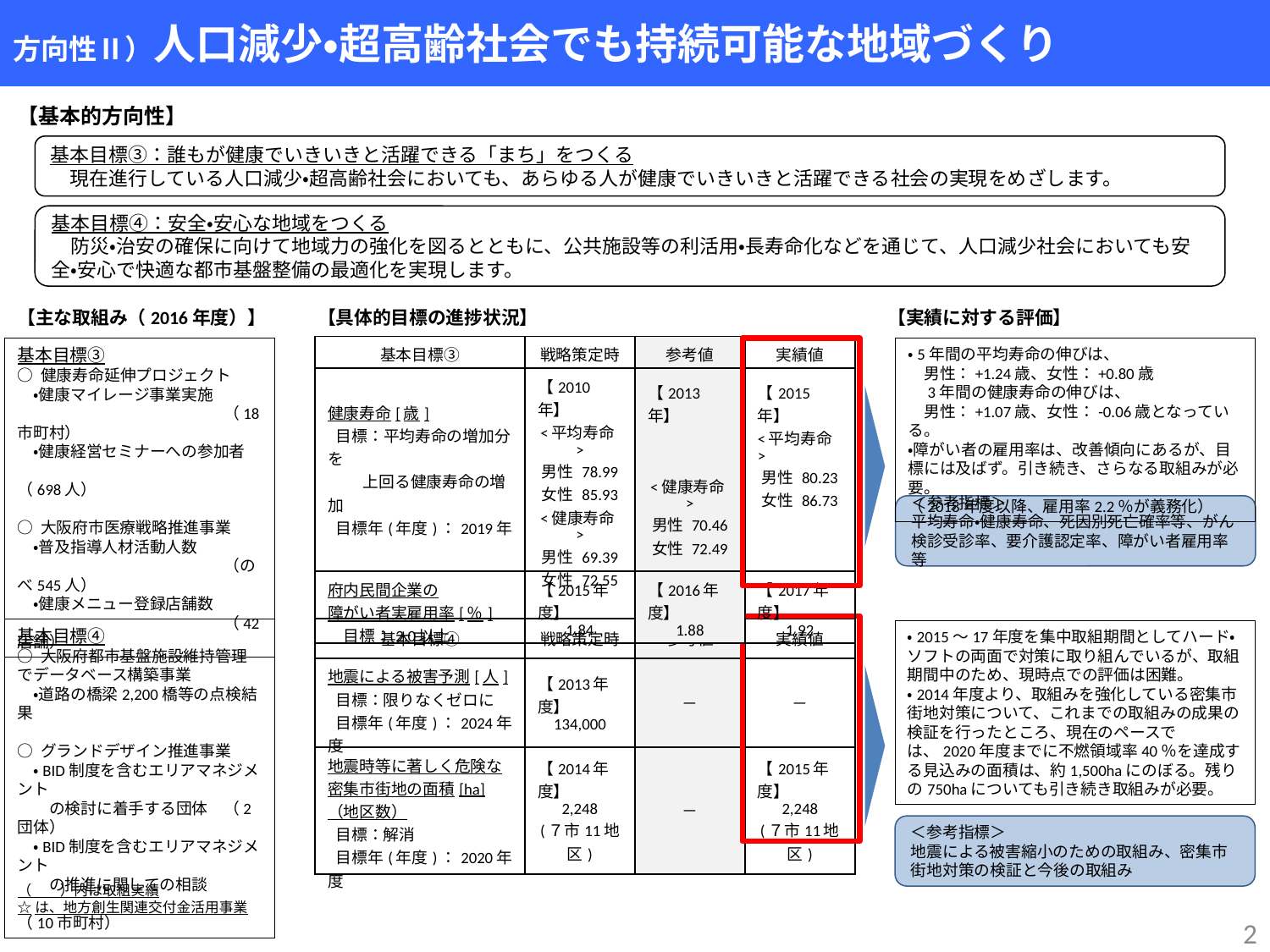

# 方向性Ⅱ）人口減少・超高齢社会でも持続可能な地域づくり
【基本的方向性】
基本目標③：誰もが健康でいきいきと活躍できる「まち」をつくる
　現在進行している人口減少・超高齢社会においても、あらゆる人が健康でいきいきと活躍できる社会の実現をめざします。
基本目標④：安全・安心な地域をつくる
　防災・治安の確保に向けて地域力の強化を図るとともに、公共施設等の利活用・長寿命化などを通じて、人口減少社会においても安全・安心で快適な都市基盤整備の最適化を実現します。
【主な取組み（2016年度）】
【具体的目標の進捗状況】
【実績に対する評価】
| 基本目標③ | 戦略策定時 | 参考値 | 実績値 |
| --- | --- | --- | --- |
| 健康寿命[歳] 目標：平均寿命の増加分を 　　 上回る健康寿命の増加 目標年(年度)：2019年 | 【2010年】 <平均寿命> 男性 78.99 女性 85.93 <健康寿命> 男性 69.39 女性 72.55 | 【2013年】 <健康寿命> 男性 70.46 女性 72.49 | 【2015年】 <平均寿命> 男性 80.23 女性 86.73 |
| 府内民間企業の 障がい者実雇用率[％] 　目標：2.0以上 | 【2015年度】 1.84 | 【2016年度】 1.88 | 【2017年度】 1.92 |

基本目標③
○ 健康寿命延伸プロジェクト
　・健康マイレージ事業実施
　　　　　　　　　　　　　（18市町村）
　・健康経営セミナーへの参加者
　　　　　　　　　　　　　（698人）

○ 大阪府市医療戦略推進事業
　・普及指導人材活動人数
　　　　　　　　　　　　　（のべ545人）
　・健康メニュー登録店舗数
　　　　　　　　　　　　　（42店舗）
・5年間の平均寿命の伸びは、
　男性：+1.24歳、女性：+0.80歳
　3年間の健康寿命の伸びは、
　男性：+1.07歳、女性：-0.06歳となっている。
・障がい者の雇用率は、改善傾向にあるが、目標には及ばず。引き続き、さらなる取組みが必要。
（2018年度以降、雇用率2.2％が義務化）

＜参考指標＞
平均寿命・健康寿命、死因別死亡確率等、がん検診受診率、要介護認定率、障がい者雇用率等

基本目標④
○ 大阪府都市基盤施設維持管理でデータベース構築事業
　・道路の橋梁2,200橋等の点検結果

○ グランドデザイン推進事業
　・BID制度を含むエリアマネジメント
　　の検討に着手する団体　（2団体）
　・BID制度を含むエリアマネジメント
　　の推進に関しての相談
　　　　　　　　　　　　　　（10市町村）
| 基本目標④ | 戦略策定時 | 参考値 | 実績値 |
| --- | --- | --- | --- |
| 地震による被害予測[人] 目標：限りなくゼロに 目標年(年度)：2024年度 | 【2013年度】 134,000 | － | － |
| 地震時等に著しく危険な密集市街地の面積[ha]（地区数） 目標：解消 目標年(年度)：2020年度 | 【2014年度】 2,248 (７市11地区) | － | 【2015年度】 2,248 (７市11地区) |
・2015～17年度を集中取組期間としてハード・ソフトの両面で対策に取り組んでいるが、取組期間中のため、現時点での評価は困難。
・2014年度より、取組みを強化している密集市街地対策について、これまでの取組みの成果の検証を行ったところ、現在のペースでは、2020年度までに不燃領域率40％を達成する見込みの面積は、約1,500haにのぼる。残りの750haについても引き続き取組みが必要。

＜参考指標＞
地震による被害縮小のための取組み、密集市街地対策の検証と今後の取組み
（　　）内は取組実績
☆は、地方創生関連交付金活用事業
2